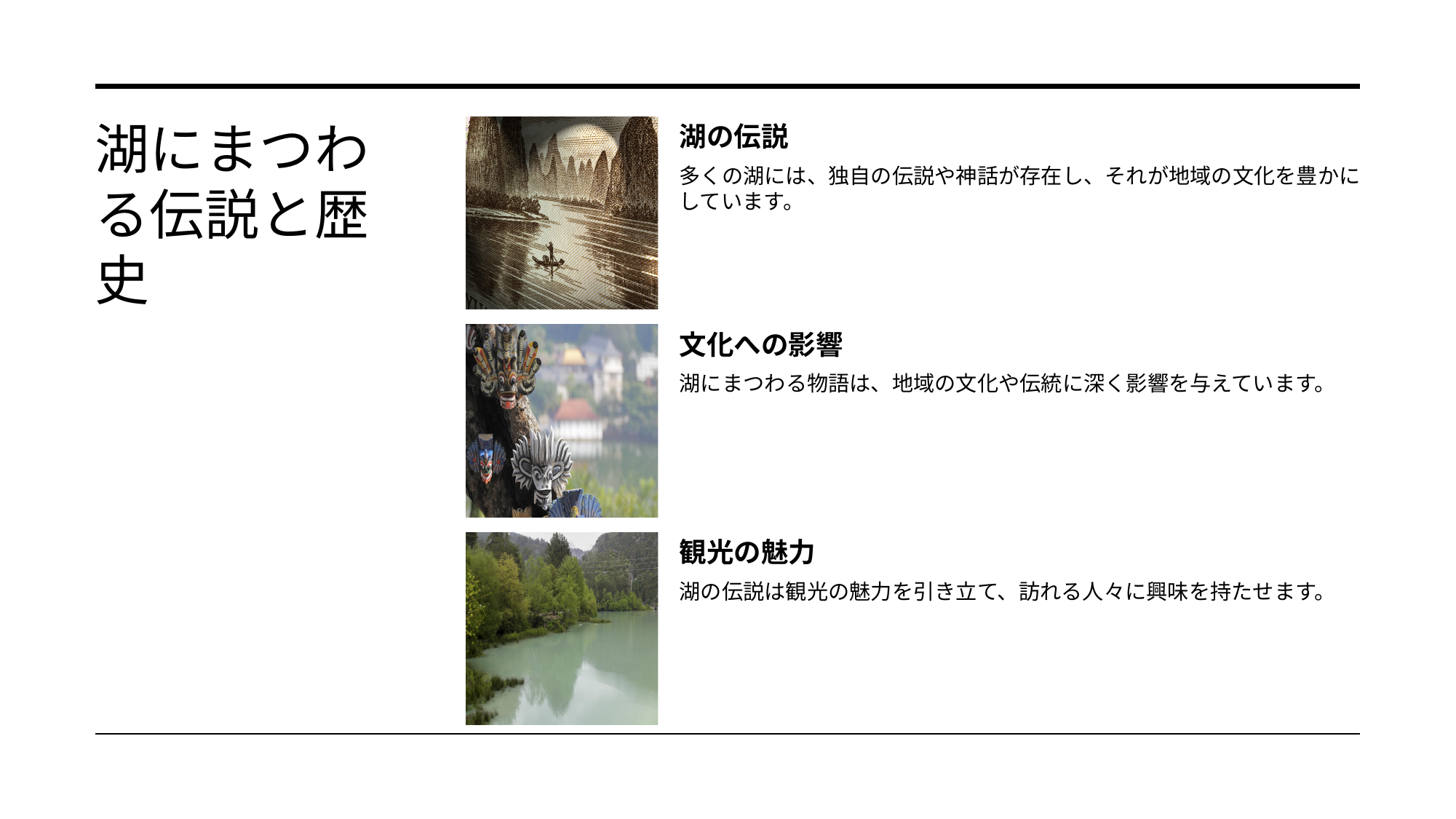

# 湖にまつわる伝説と歴史
湖の伝説
多くの湖には、独自の伝説や神話が存在し、それが地域の文化を豊かにしています。
文化への影響
湖にまつわる物語は、地域の文化や伝統に深く影響を与えています。
観光の魅力
湖の伝説は観光の魅力を引き立て、訪れる人々に興味を持たせます。